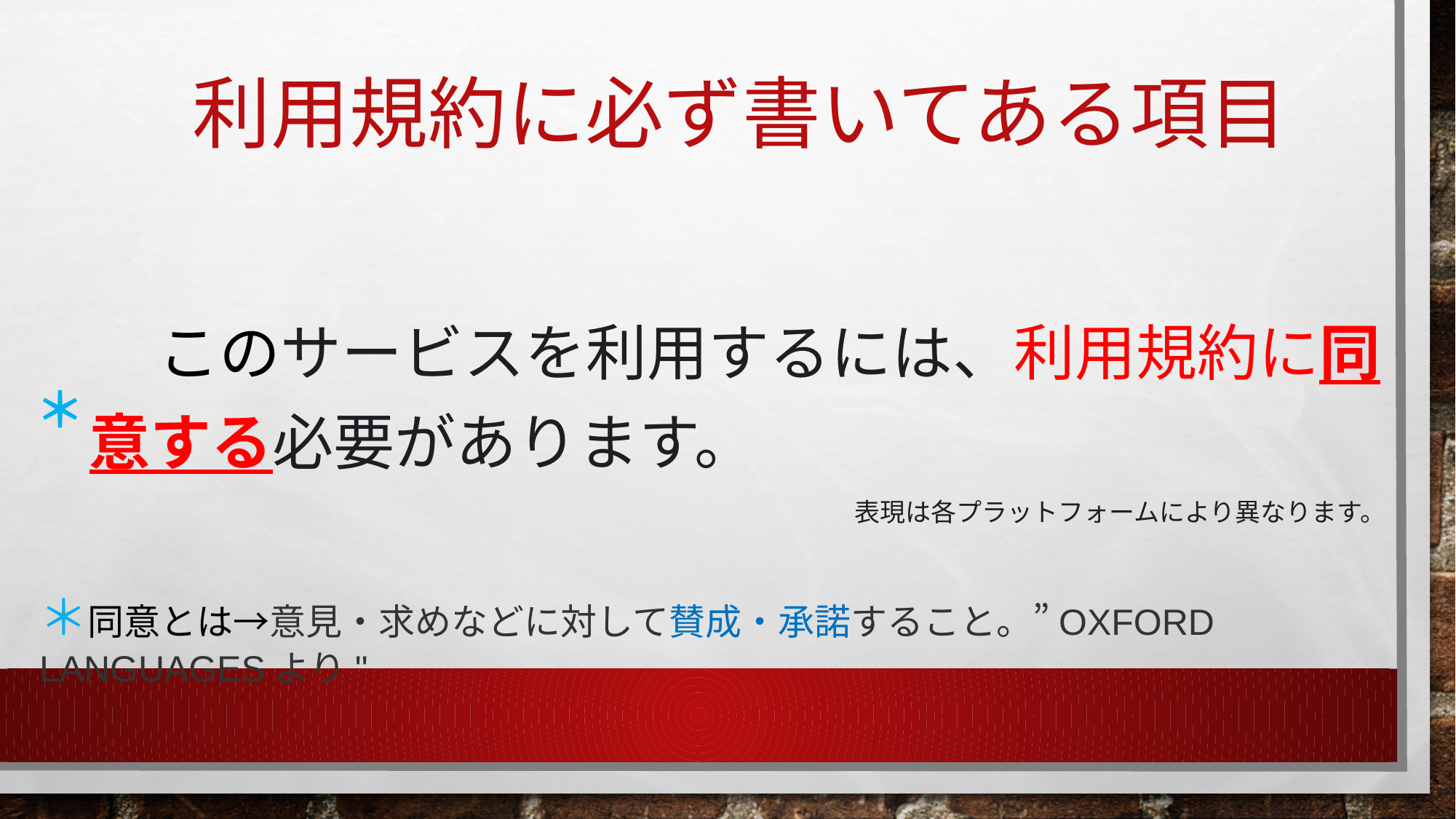

# 利用規約に必ず書いてある項目
　このサービスを利用するには、利用規約に同意する必要があります。
表現は各プラットフォームにより異なります。
＊
＊同意とは→意見・求めなどに対して賛成・承諾すること。”Oxford Languagesより"